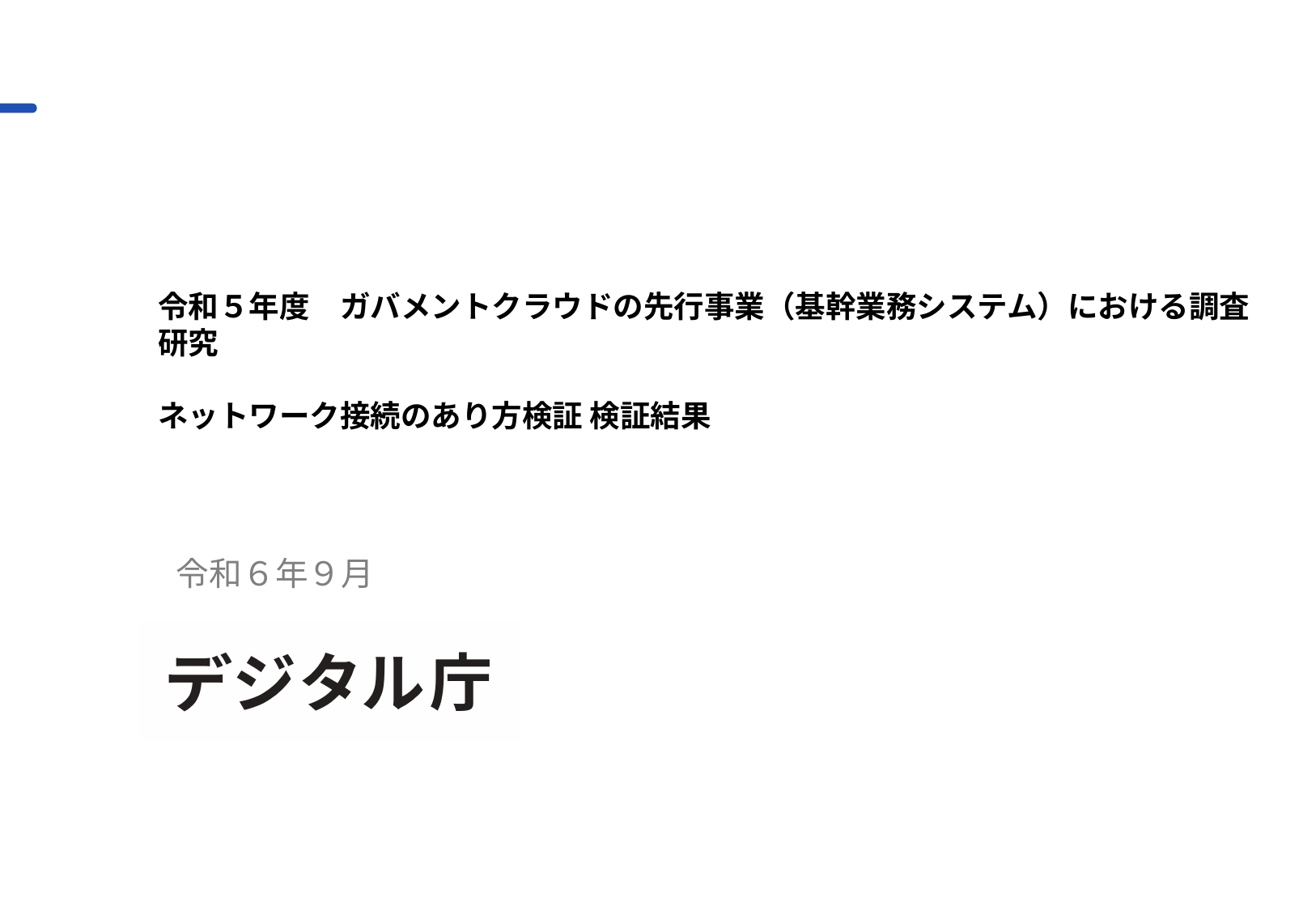

# 令和５年度　ガバメントクラウドの先行事業（基幹業務システム）における調査研究 ネットワーク接続のあり方検証 検証結果
令和６年９月